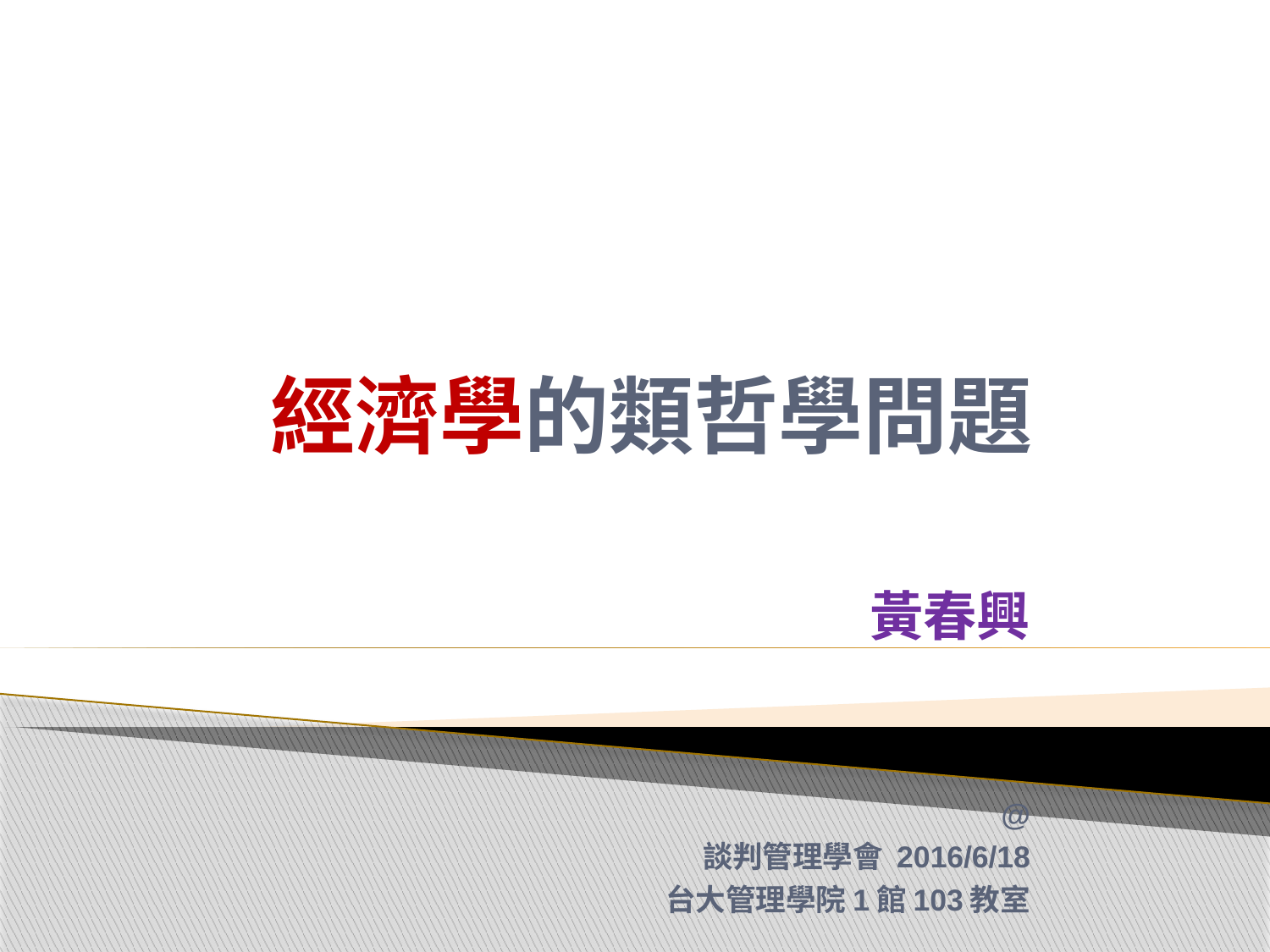

# 經濟學的類哲學問題
黃春興

@
談判管理學會 2016/6/18
台大管理學院1館103教室